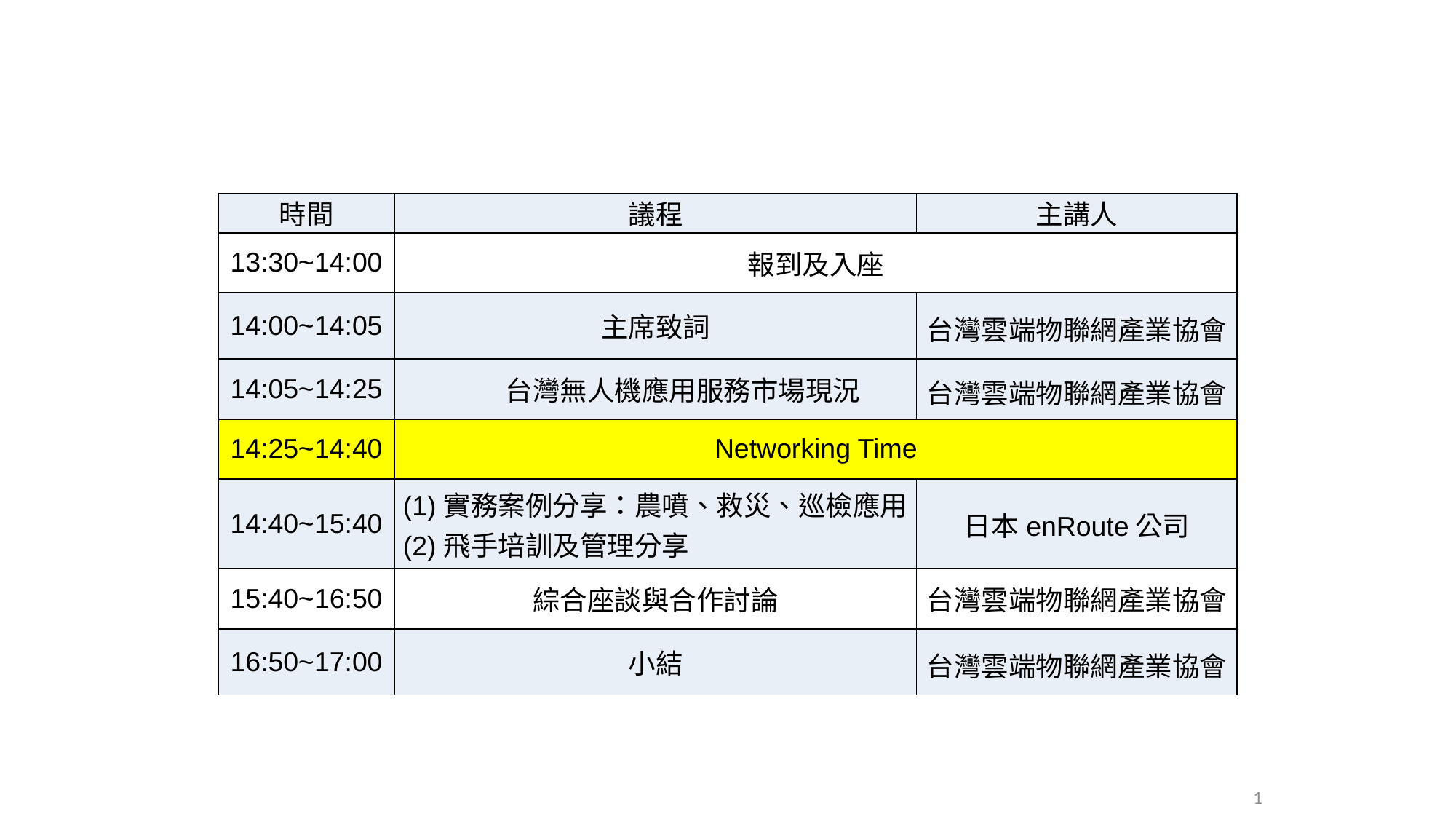

議程
| 時間 | 議程 | 主講人 |
| --- | --- | --- |
| 13:30~14:00 | 報到及入座 |  |
| 14:00~14:05 | 主席致詞 | 台灣雲端物聯網產業協會 |
| 14:05~14:25 | 台灣無人機應用服務市場現況 | 台灣雲端物聯網產業協會 |
| 14:25~14:40 | Networking Time |  |
| 14:40~15:40 | 實務案例分享：農噴、救災、巡檢應用 飛手培訓及管理分享 | 日本enRoute公司 |
| 15:40~16:50 | 綜合座談與合作討論 | 台灣雲端物聯網產業協會 |
| 16:50~17:00 | 小結 | 台灣雲端物聯網產業協會 |
1